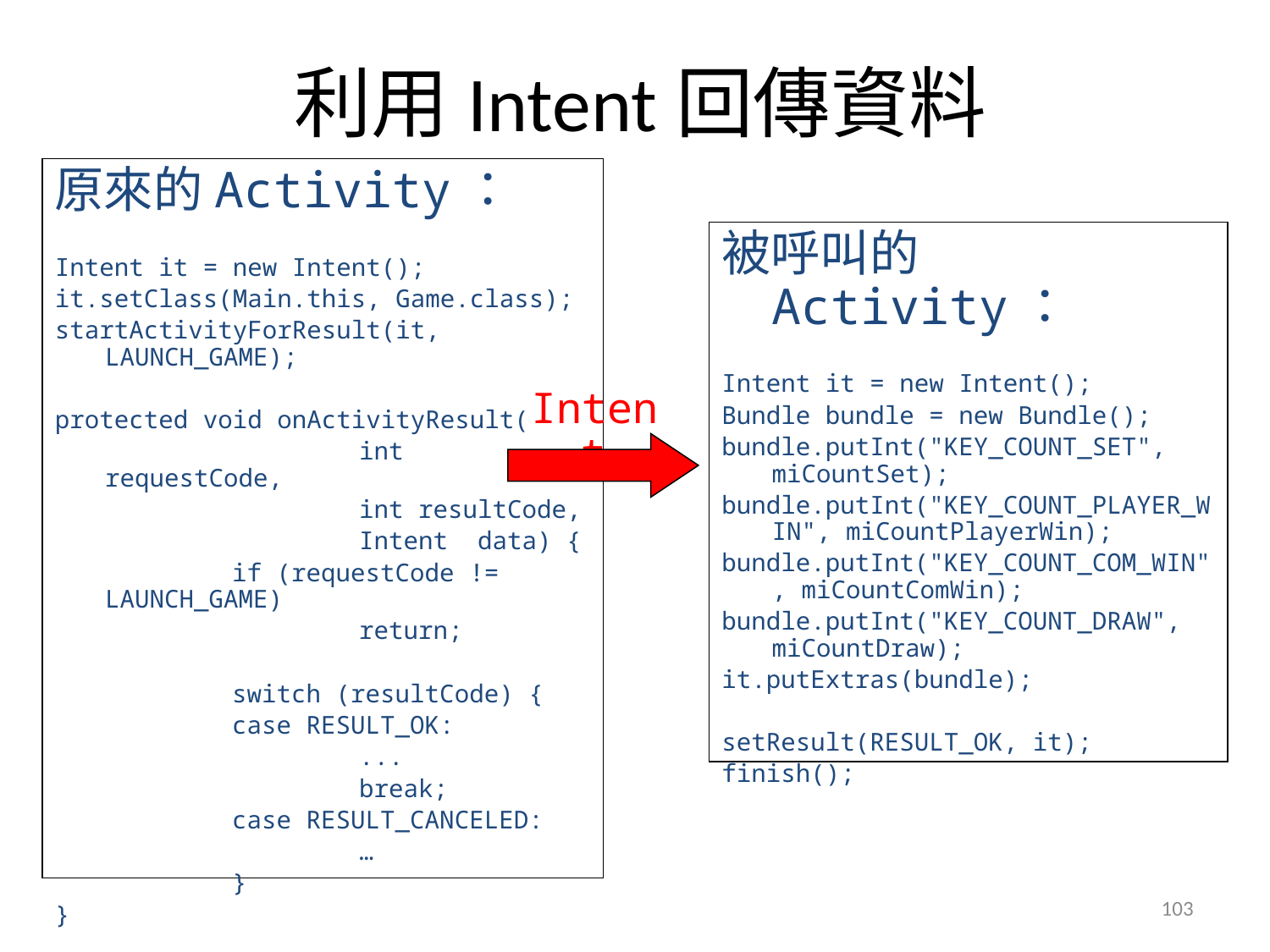

# 利用Intent回傳資料
原來的Activity：

Intent it = new Intent();
it.setClass(Main.this, Game.class);
startActivityForResult(it, LAUNCH_GAME);

protected void onActivityResult(
			int requestCode,
			int resultCode,
			Intent  data) {
    	if (requestCode != LAUNCH_GAME)
    		return;

    	switch (resultCode) {
    	case RESULT_OK:
    		...
    		break;
    	case RESULT_CANCELED:
    		…
    	}
}
被呼叫的Activity：

Intent it = new Intent();
Bundle bundle = new Bundle();
bundle.putInt("KEY_COUNT_SET", miCountSet);
bundle.putInt("KEY_COUNT_PLAYER_WIN", miCountPlayerWin);
bundle.putInt("KEY_COUNT_COM_WIN", miCountComWin);
bundle.putInt("KEY_COUNT_DRAW", miCountDraw);
it.putExtras(bundle);

setResult(RESULT_OK, it);
finish();

Intent

103